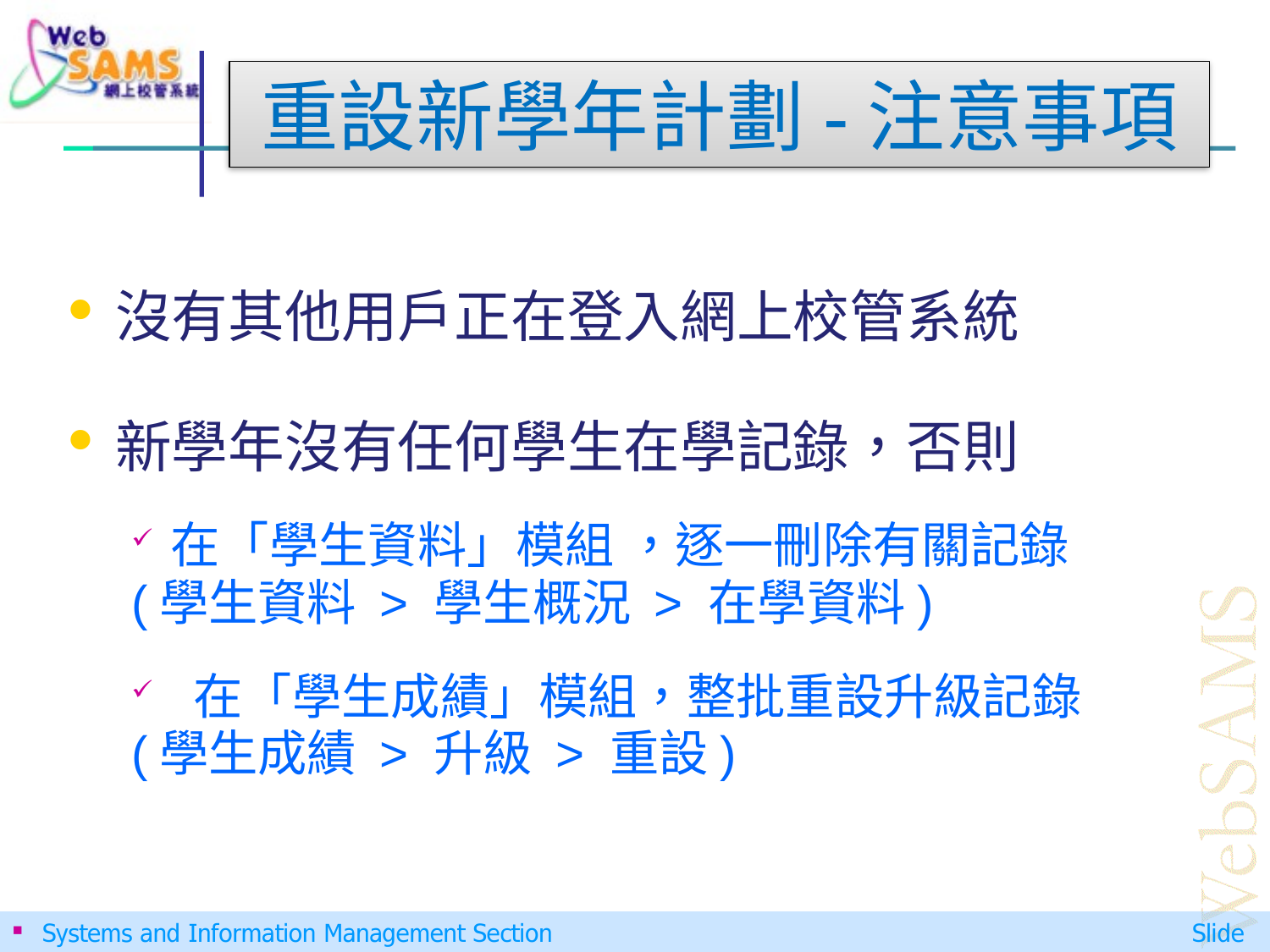

重設新學年計劃-注意事項
#

沒有其他用戶正在登入網上校管系統

新學年沒有任何學生在學記錄，否則

在「學生資料」模組 ，逐一刪除有關記錄
(學生資料 > 學生概況 > 在學資料)

 在「學生成績」模組，整批重設升級記錄
(學生成績 > 升級 > 重設)